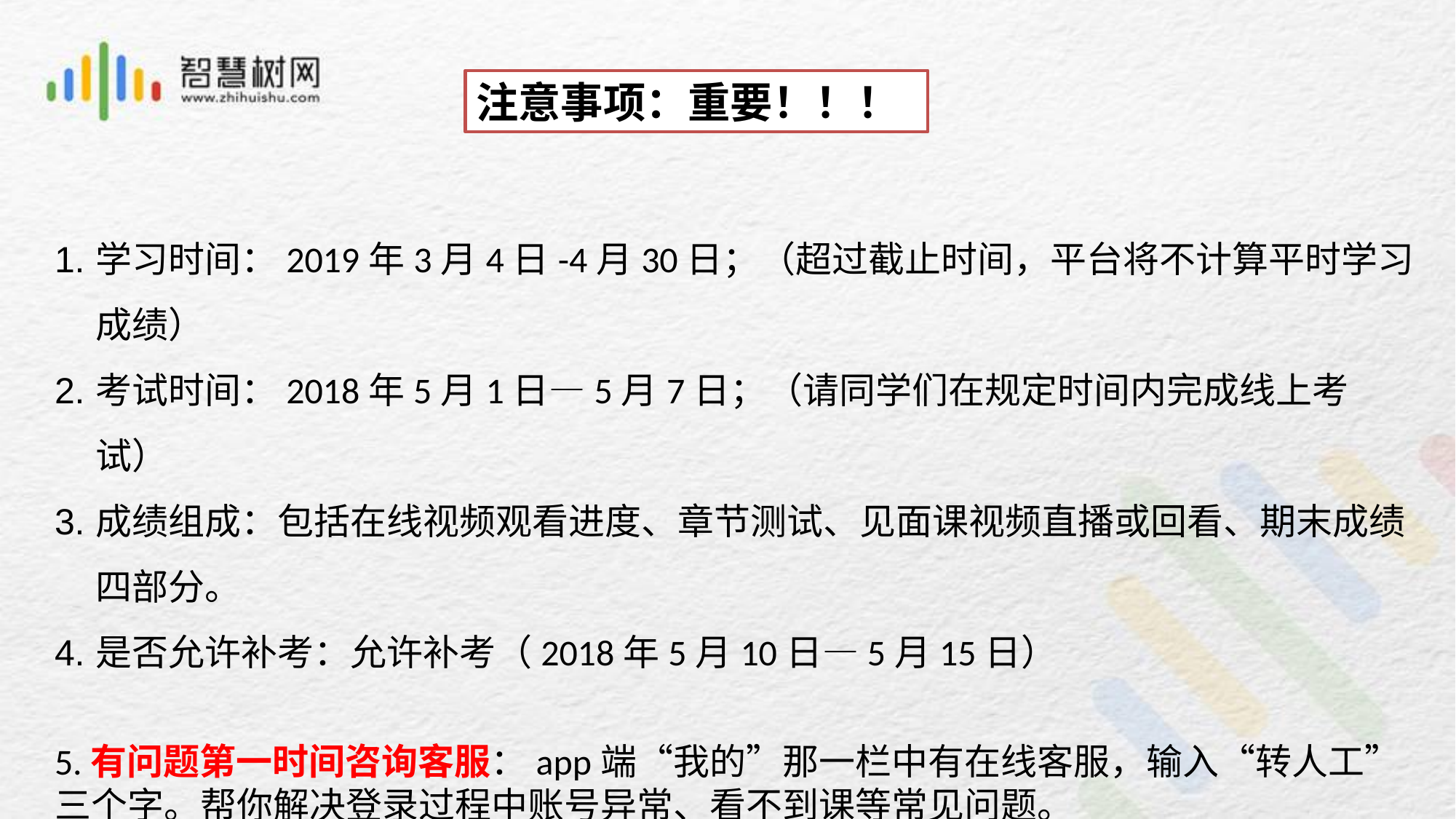

注意事项：重要！！！

学习时间：2019年3月4日-4月30日；（超过截止时间，平台将不计算平时学习成绩）
考试时间：2018年5月1日—5月7日；（请同学们在规定时间内完成线上考试）
成绩组成：包括在线视频观看进度、章节测试、见面课视频直播或回看、期末成绩四部分。
是否允许补考：允许补考（2018年5月10日—5月15日）

5.有问题第一时间咨询客服：app端“我的”那一栏中有在线客服，输入“转人工”三个字。帮你解决登录过程中账号异常、看不到课等常见问题。